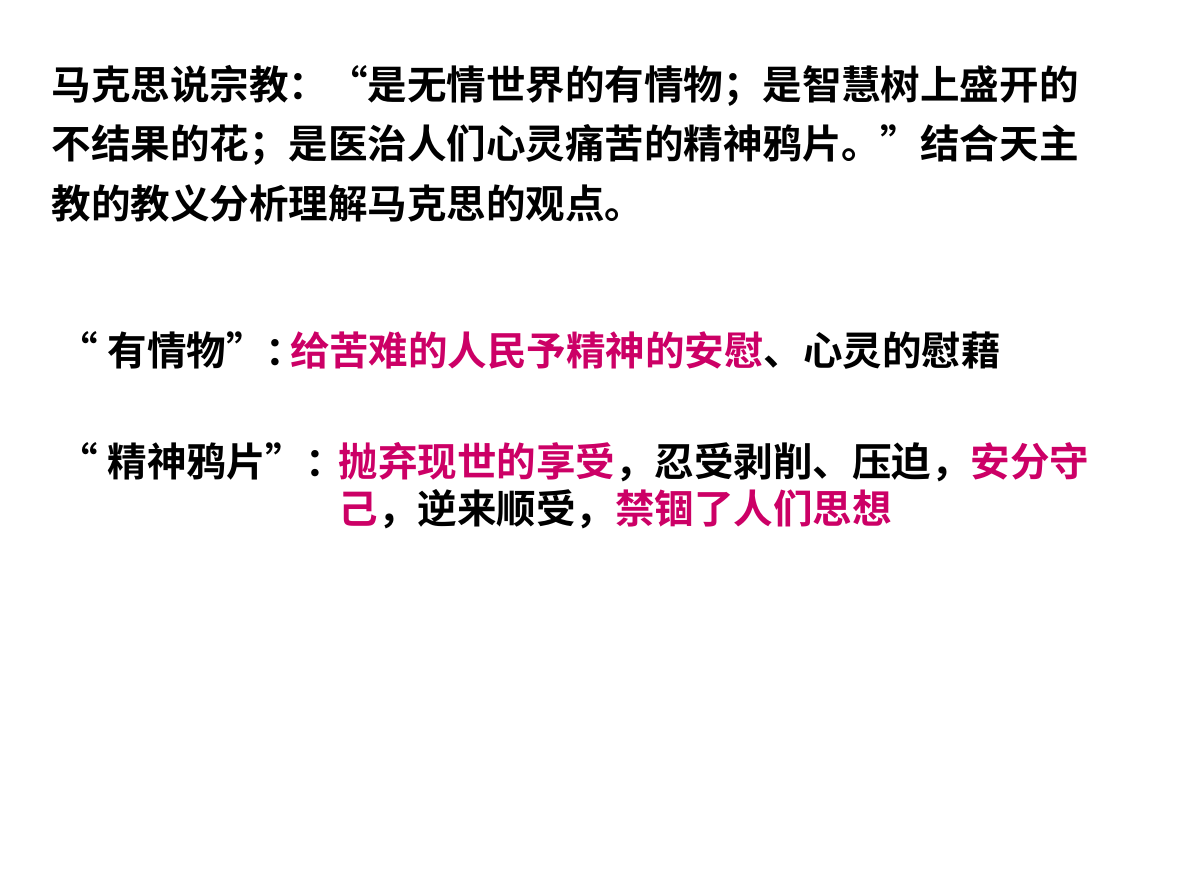

马克思说宗教：“是无情世界的有情物；是智慧树上盛开的不结果的花；是医治人们心灵痛苦的精神鸦片。”结合天主教的教义分析理解马克思的观点。
“有情物”：
给苦难的人民予精神的安慰、心灵的慰藉
抛弃现世的享受，忍受剥削、压迫，安分守己，逆来顺受，禁锢了人们思想
“精神鸦片”：